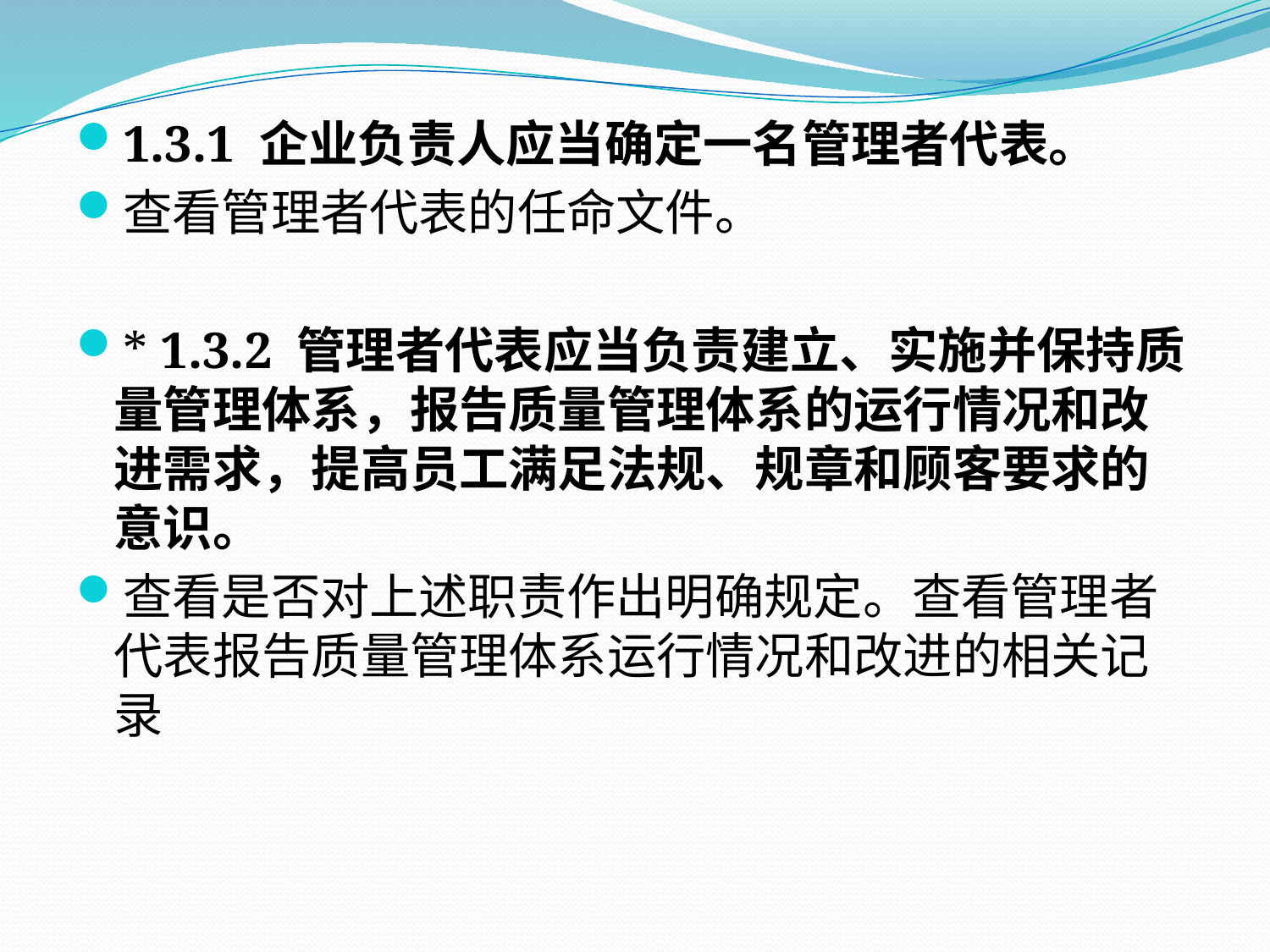

1.3.1 企业负责人应当确定一名管理者代表。
查看管理者代表的任命文件。

* 1.3.2 管理者代表应当负责建立、实施并保持质量管理体系，报告质量管理体系的运行情况和改进需求，提高员工满足法规、规章和顾客要求的意识。
查看是否对上述职责作出明确规定。查看管理者代表报告质量管理体系运行情况和改进的相关记录